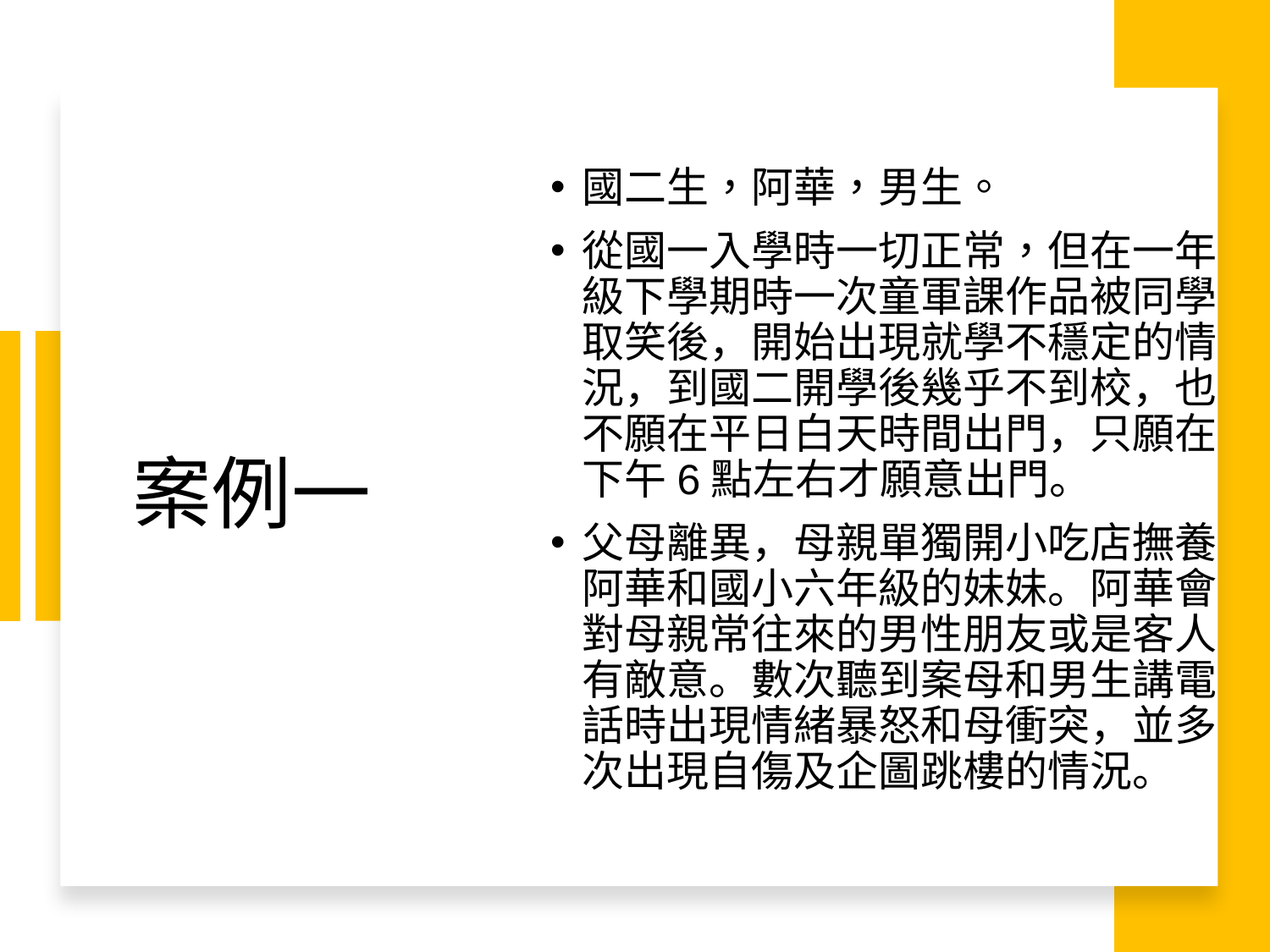

國二生，阿華，男生。
從國一入學時一切正常，但在一年級下學期時一次童軍課作品被同學取笑後，開始出現就學不穩定的情況，到國二開學後幾乎不到校，也不願在平日白天時間出門，只願在下午6點左右才願意出門。
父母離異，母親單獨開小吃店撫養阿華和國小六年級的妹妹。阿華會對母親常往來的男性朋友或是客人有敵意。數次聽到案母和男生講電話時出現情緒暴怒和母衝突，並多次出現自傷及企圖跳樓的情況。
# 案例一